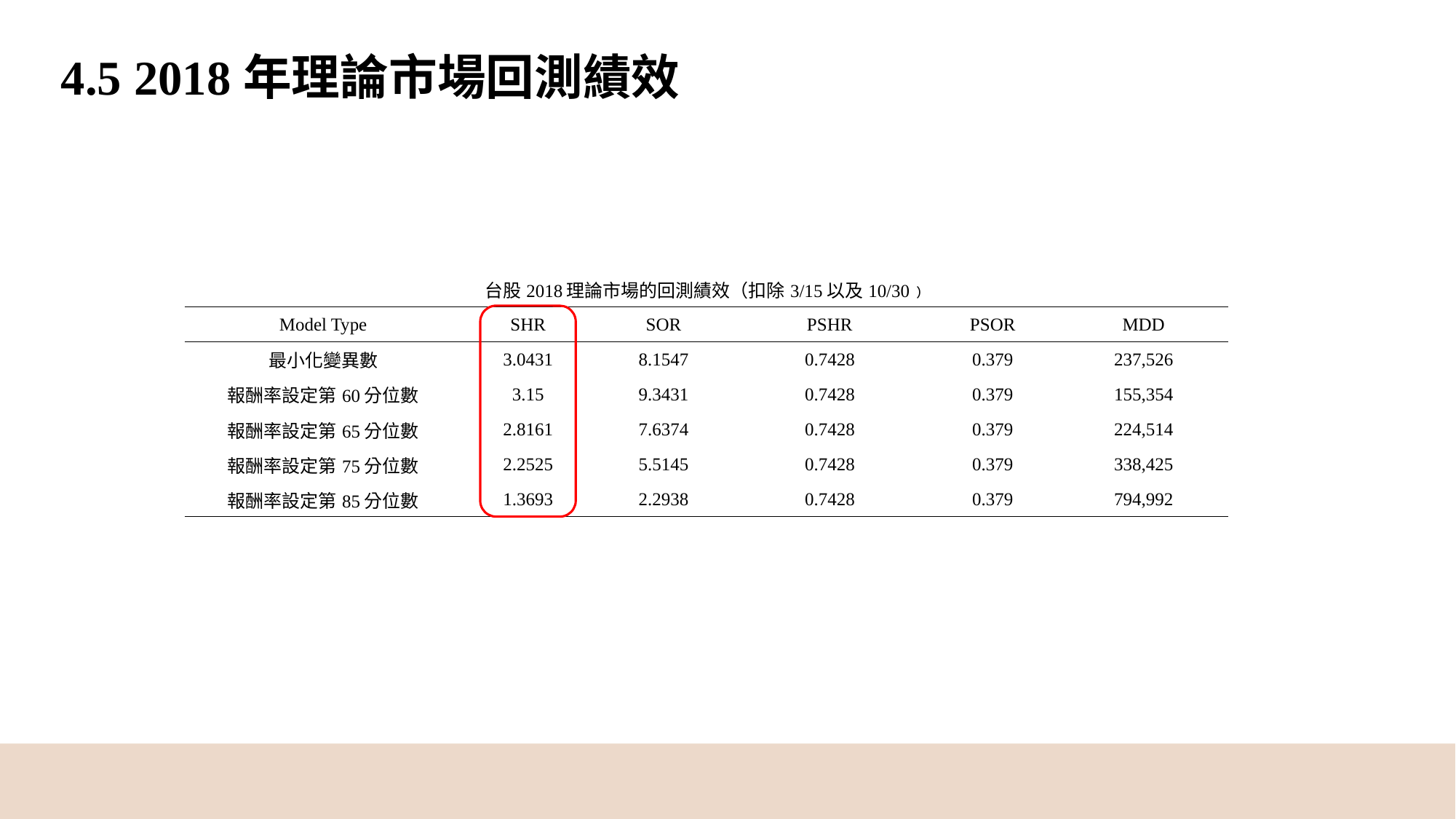

4.5 2018年理論市場回測績效
| 台股2018理論市場的回測績效（扣除3/15以及10/30﹚ |  |  |  |  |  |
| --- | --- | --- | --- | --- | --- |
| Model Type | SHR | SOR | PSHR | PSOR | MDD |
| 最小化變異數 | 3.0431 | 8.1547 | 0.7428 | 0.379 | 237,526 |
| 報酬率設定第60分位數 | 3.15 | 9.3431 | 0.7428 | 0.379 | 155,354 |
| 報酬率設定第65分位數 | 2.8161 | 7.6374 | 0.7428 | 0.379 | 224,514 |
| 報酬率設定第75分位數 | 2.2525 | 5.5145 | 0.7428 | 0.379 | 338,425 |
| 報酬率設定第85分位數 | 1.3693 | 2.2938 | 0.7428 | 0.379 | 794,992 |